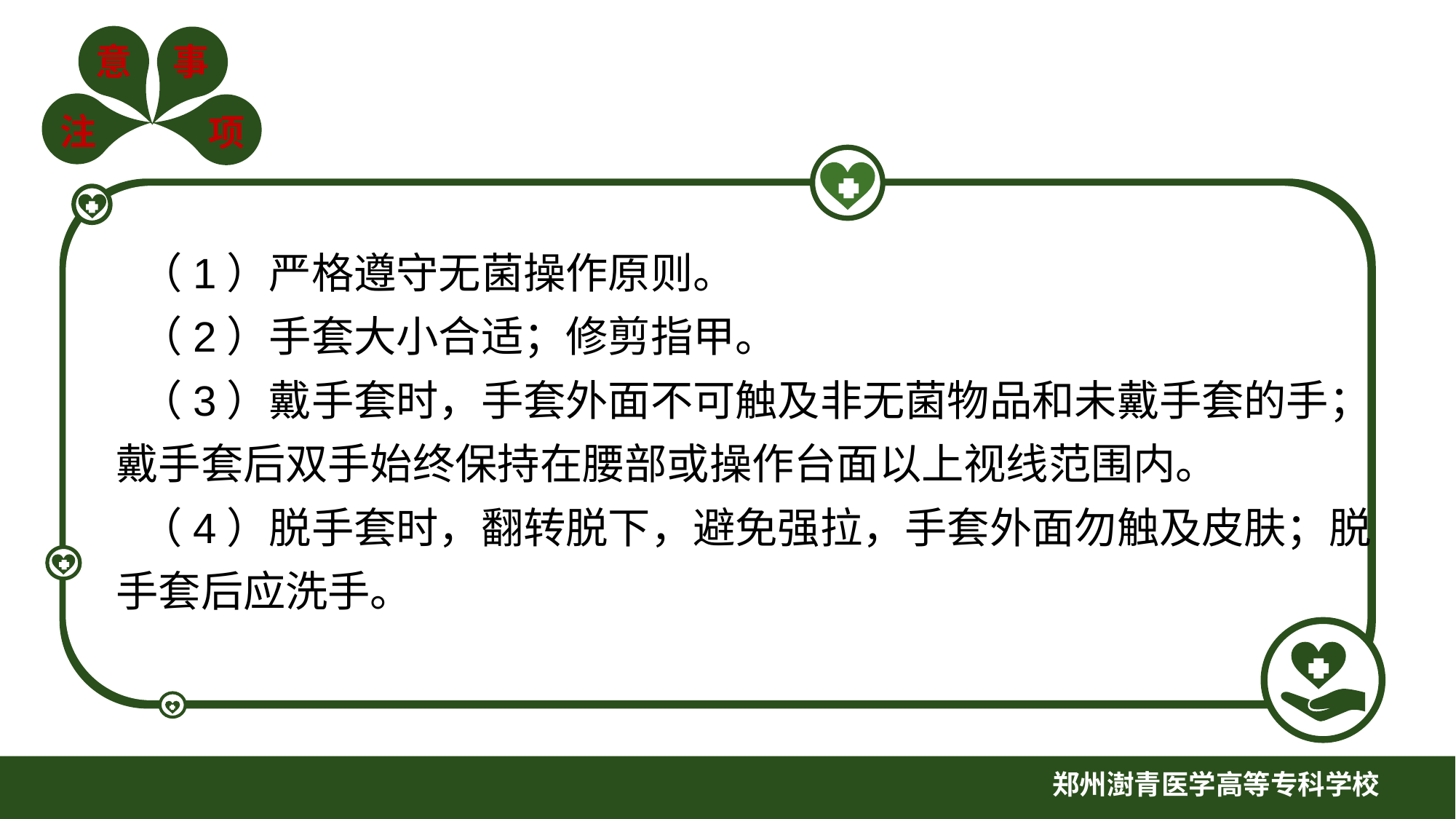

（1）严格遵守无菌操作原则。
（2）手套大小合适；修剪指甲。
（3）戴手套时，手套外面不可触及非无菌物品和未戴手套的手；戴手套后双手始终保持在腰部或操作台面以上视线范围内。
（4）脱手套时，翻转脱下，避免强拉，手套外面勿触及皮肤；脱手套后应洗手。
郑州澍青医学高等专科学校